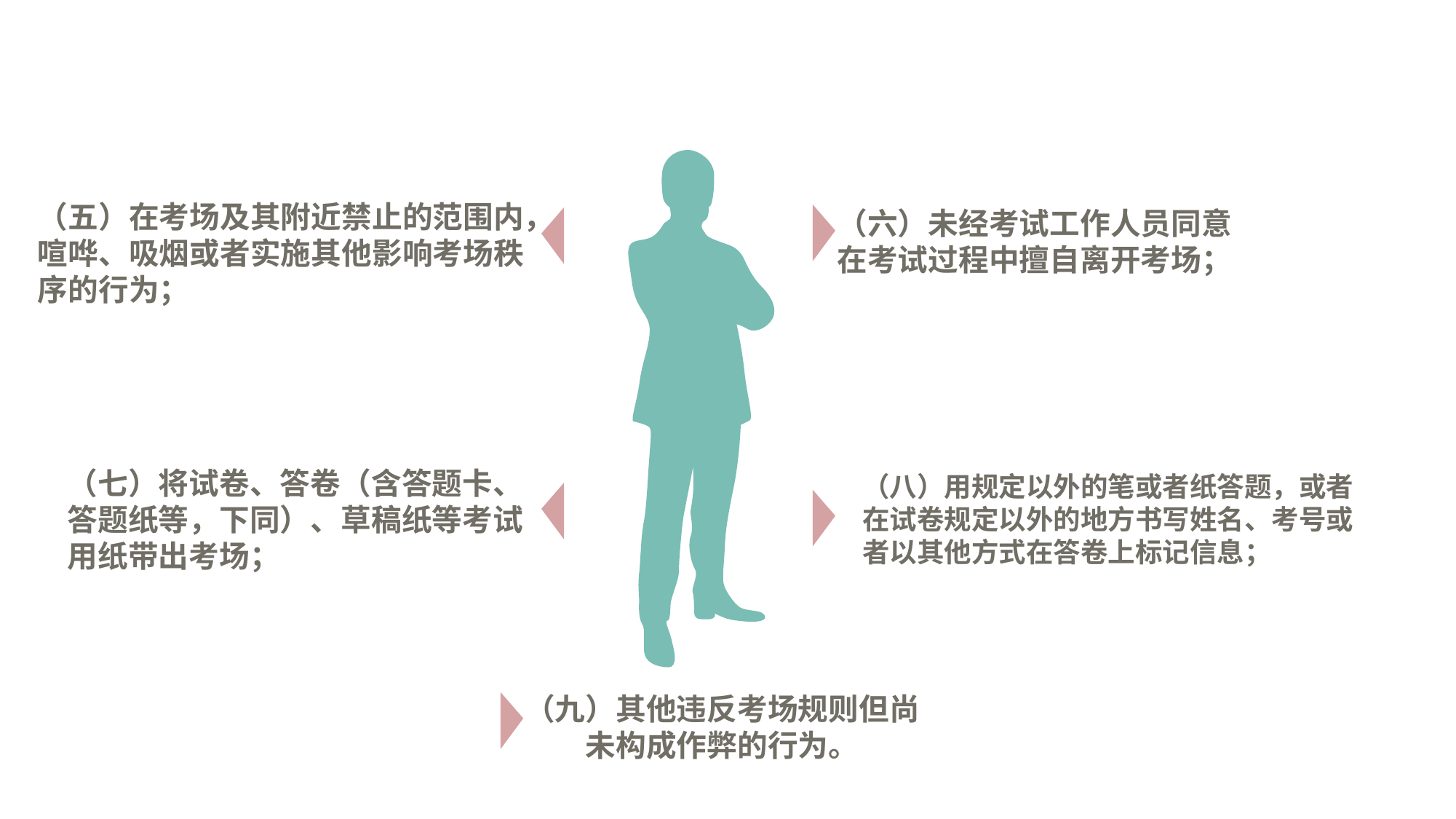

（五）在考场及其附近禁止的范围内，喧哗、吸烟或者实施其他影响考场秩序的行为；
（六）未经考试工作人员同意在考试过程中擅自离开考场；

（七）将试卷、答卷（含答题卡、答题纸等，下同）、草稿纸等考试用纸带出考场；
（八）用规定以外的笔或者纸答题，或者在试卷规定以外的地方书写姓名、考号或者以其他方式在答卷上标记信息；

（九）其他违反考场规则但尚未构成作弊的行为。